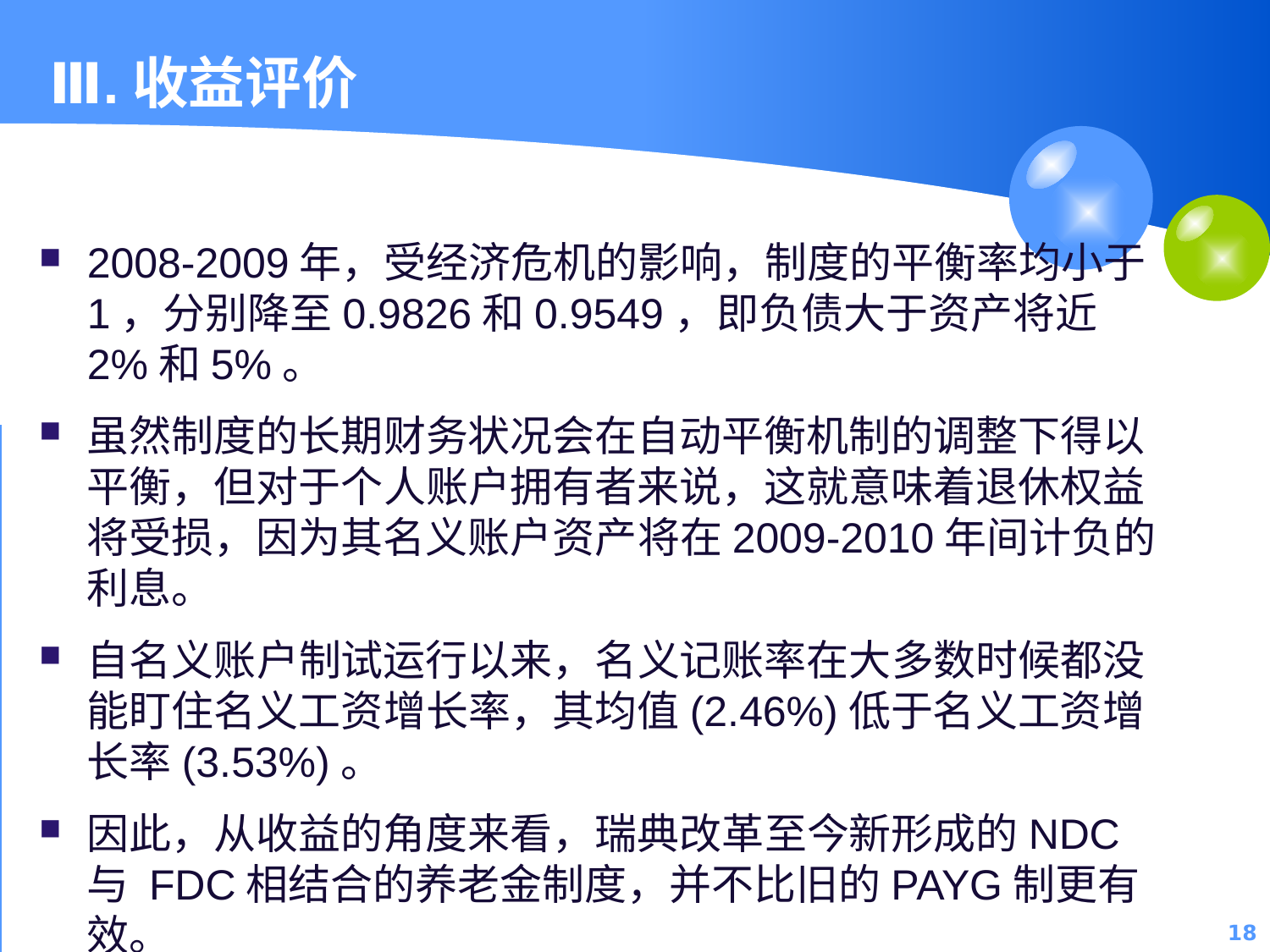

18
# Ⅲ.收益评价
2008-2009年，受经济危机的影响，制度的平衡率均小于1，分别降至0.9826和0.9549，即负债大于资产将近2%和5%。
虽然制度的长期财务状况会在自动平衡机制的调整下得以平衡，但对于个人账户拥有者来说，这就意味着退休权益将受损，因为其名义账户资产将在2009-2010年间计负的利息。
自名义账户制试运行以来，名义记账率在大多数时候都没能盯住名义工资增长率，其均值(2.46%)低于名义工资增长率(3.53%)。
因此，从收益的角度来看，瑞典改革至今新形成的NDC与 FDC相结合的养老金制度，并不比旧的PAYG制更有效。